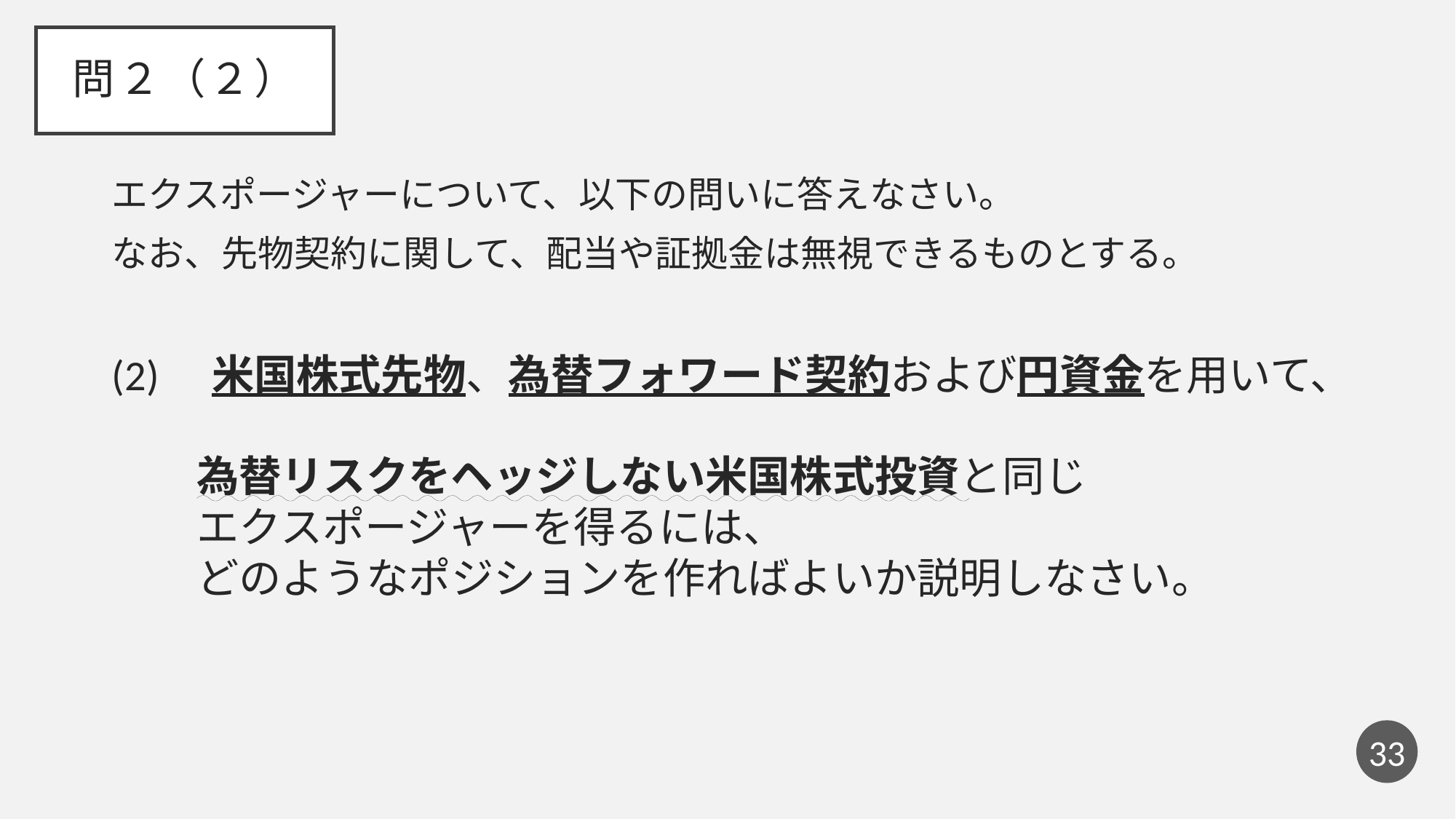

# 問２（２）
エクスポージャーについて、以下の問いに答えなさい。
なお、先物契約に関して、配当や証拠金は無視できるものとする。

(2)　米国株式先物、為替フォワード契約および円資金を用いて、
　　為替リスクをヘッジしない米国株式投資と同じ
　　エクスポージャーを得るには、
　　どのようなポジションを作ればよいか説明しなさい。
33